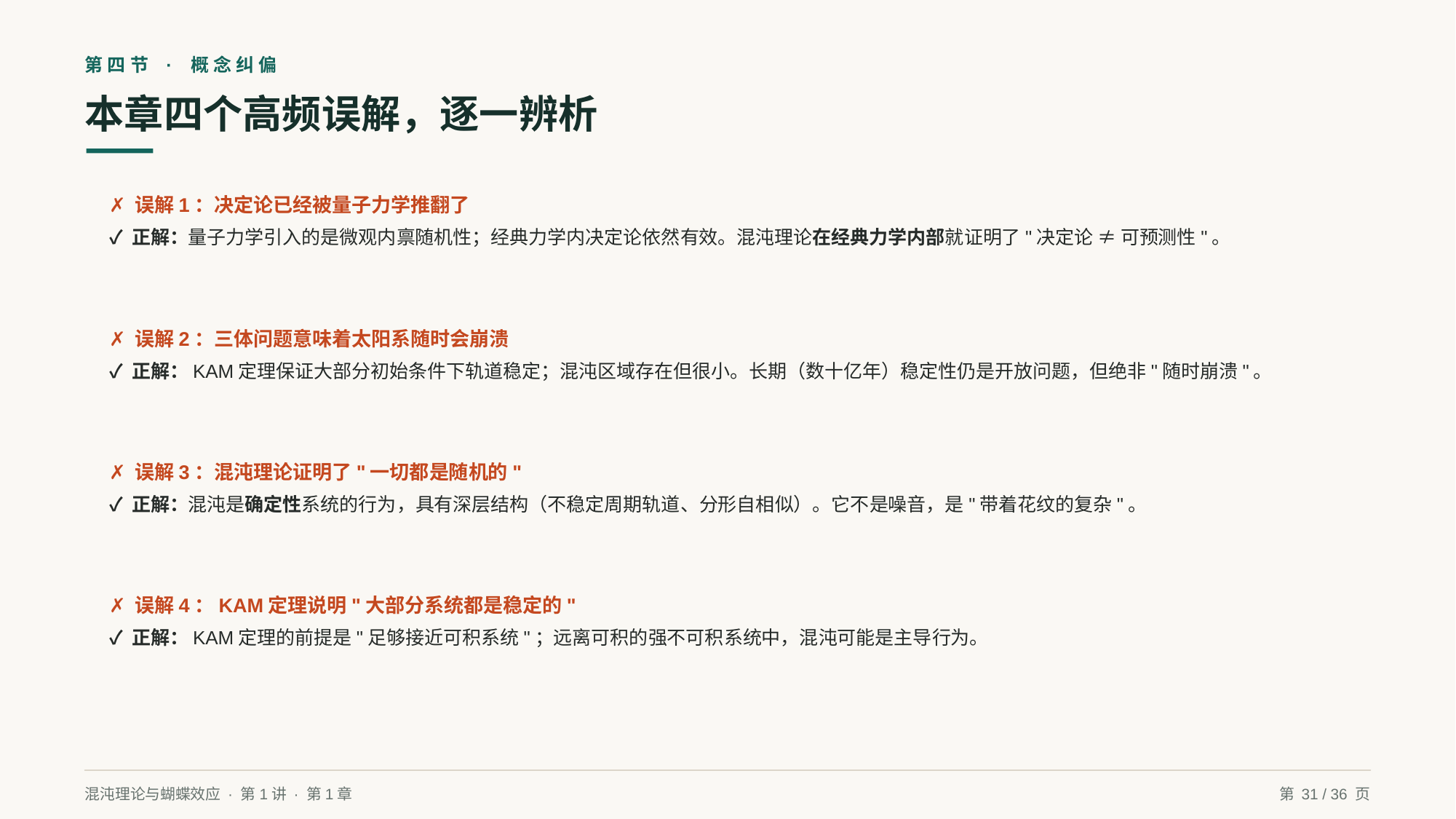

第四节 · 概念纠偏
本章四个高频误解，逐一辨析

✗ 误解1：决定论已经被量子力学推翻了
✓ 正解：量子力学引入的是微观内禀随机性；经典力学内决定论依然有效。混沌理论在经典力学内部就证明了"决定论 ≠ 可预测性"。
✗ 误解2：三体问题意味着太阳系随时会崩溃
✓ 正解：KAM定理保证大部分初始条件下轨道稳定；混沌区域存在但很小。长期（数十亿年）稳定性仍是开放问题，但绝非"随时崩溃"。
✗ 误解3：混沌理论证明了"一切都是随机的"
✓ 正解：混沌是确定性系统的行为，具有深层结构（不稳定周期轨道、分形自相似）。它不是噪音，是"带着花纹的复杂"。
✗ 误解4：KAM定理说明"大部分系统都是稳定的"
✓ 正解：KAM定理的前提是"足够接近可积系统"；远离可积的强不可积系统中，混沌可能是主导行为。

混沌理论与蝴蝶效应 · 第1讲 · 第1章
第 31 / 36 页